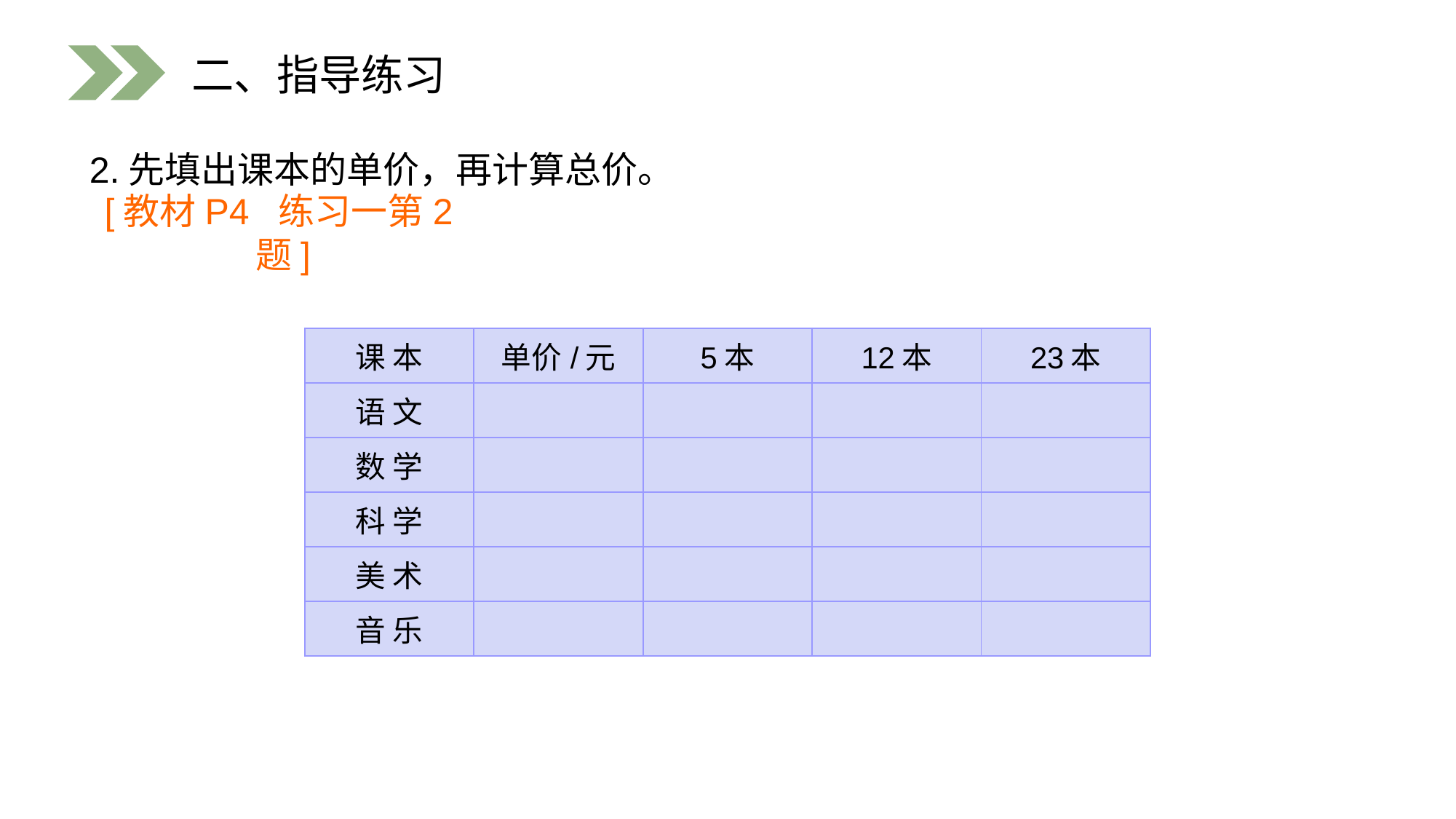

二、指导练习
2.先填出课本的单价，再计算总价。
[教材P4  练习一第2题]
| 课 本 | 单价/元 | 5本 | 12本 | 23本 |
| --- | --- | --- | --- | --- |
| 语 文 |  |  |  |  |
| 数 学 |  |  |  |  |
| 科 学 |  |  |  |  |
| 美 术 |  |  |  |  |
| 音 乐 |  |  |  |  |